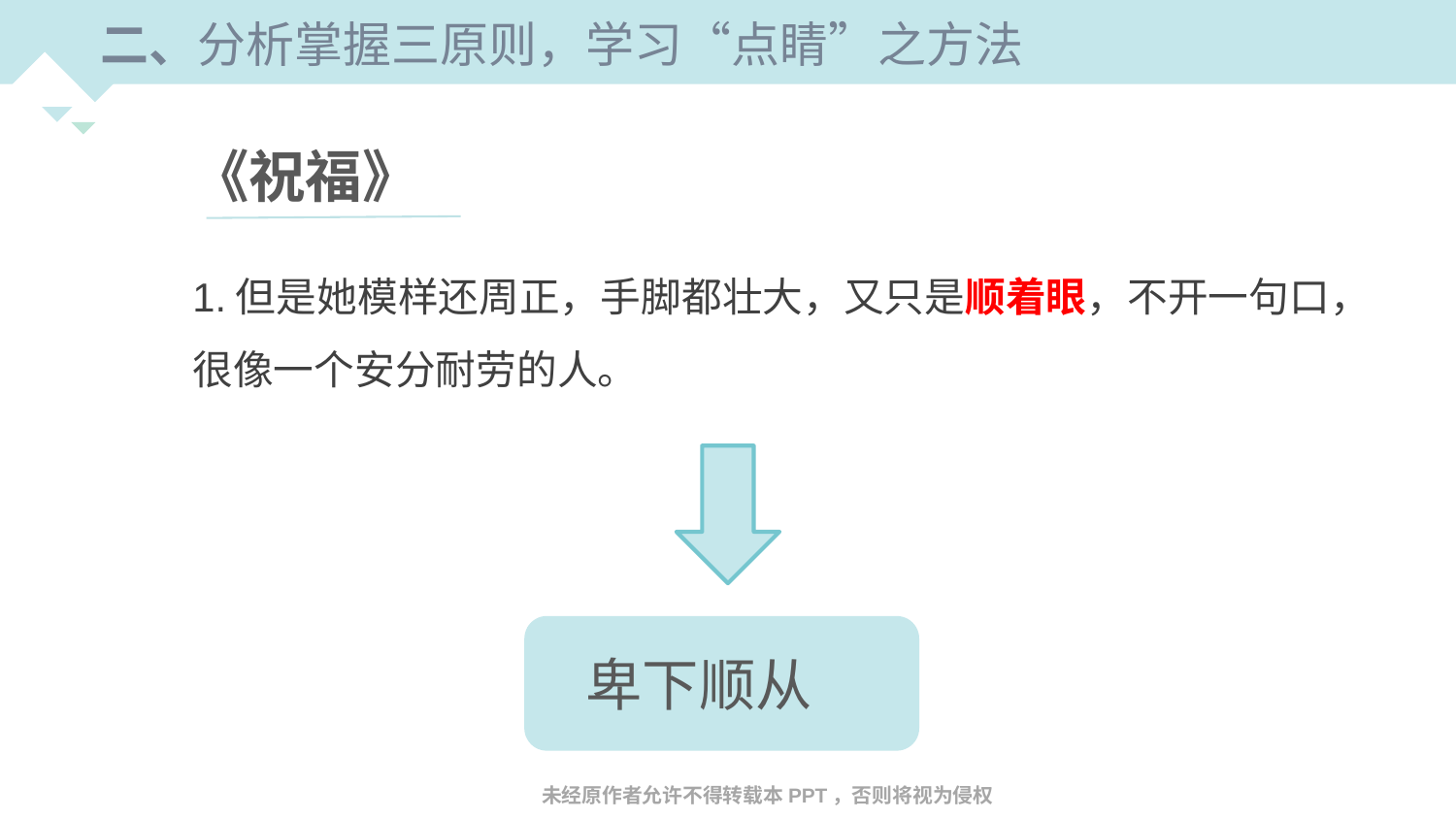

二、分析掌握三原则，学习“点睛”之方法
《祝福》
1.但是她模样还周正，手脚都壮大，又只是顺着眼，不开一句口，很像一个安分耐劳的人。

卑下顺从